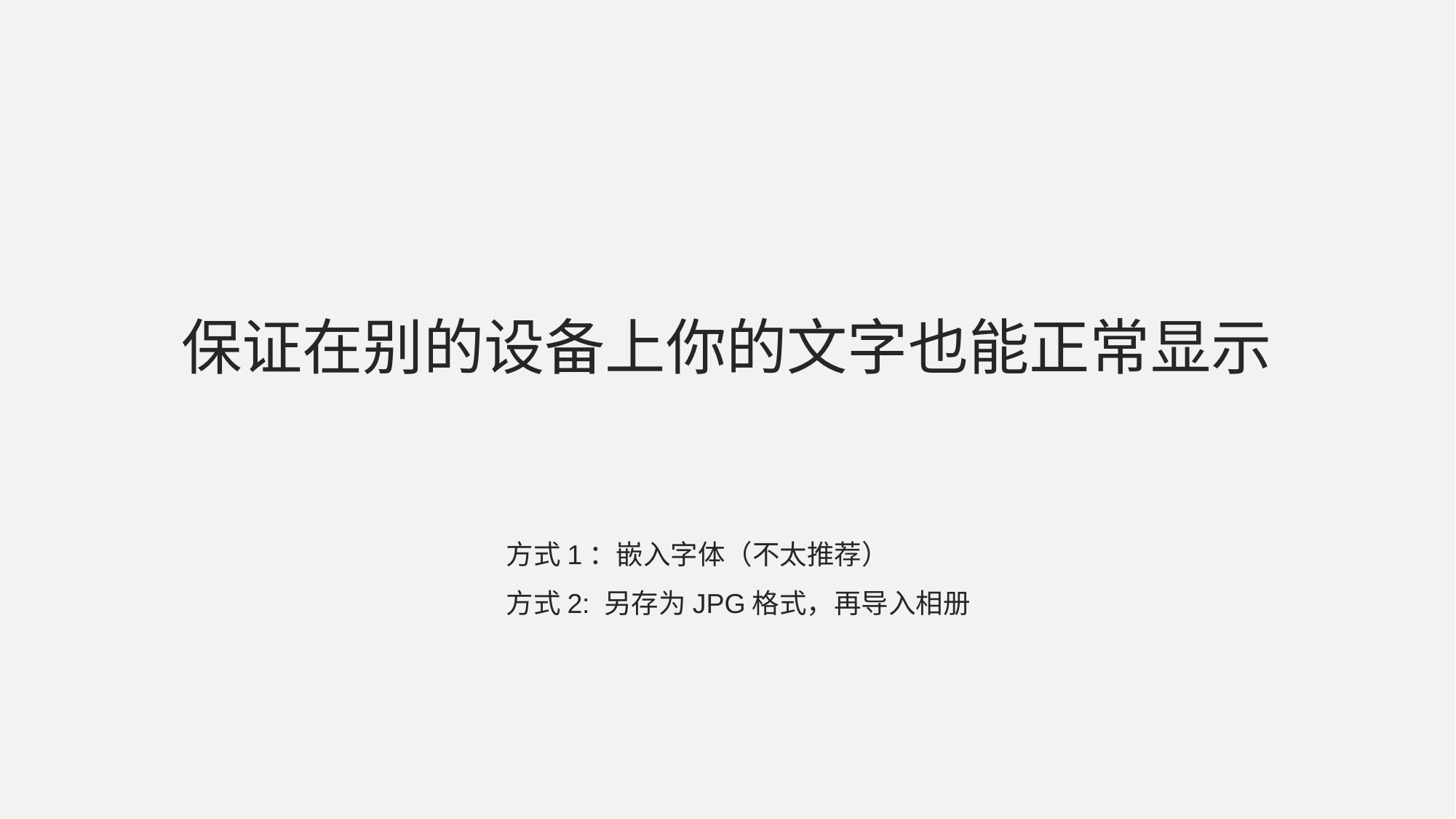

保证在别的设备上你的文字也能正常显示
方式1：嵌入字体（不太推荐）
方式2: 另存为JPG格式，再导入相册